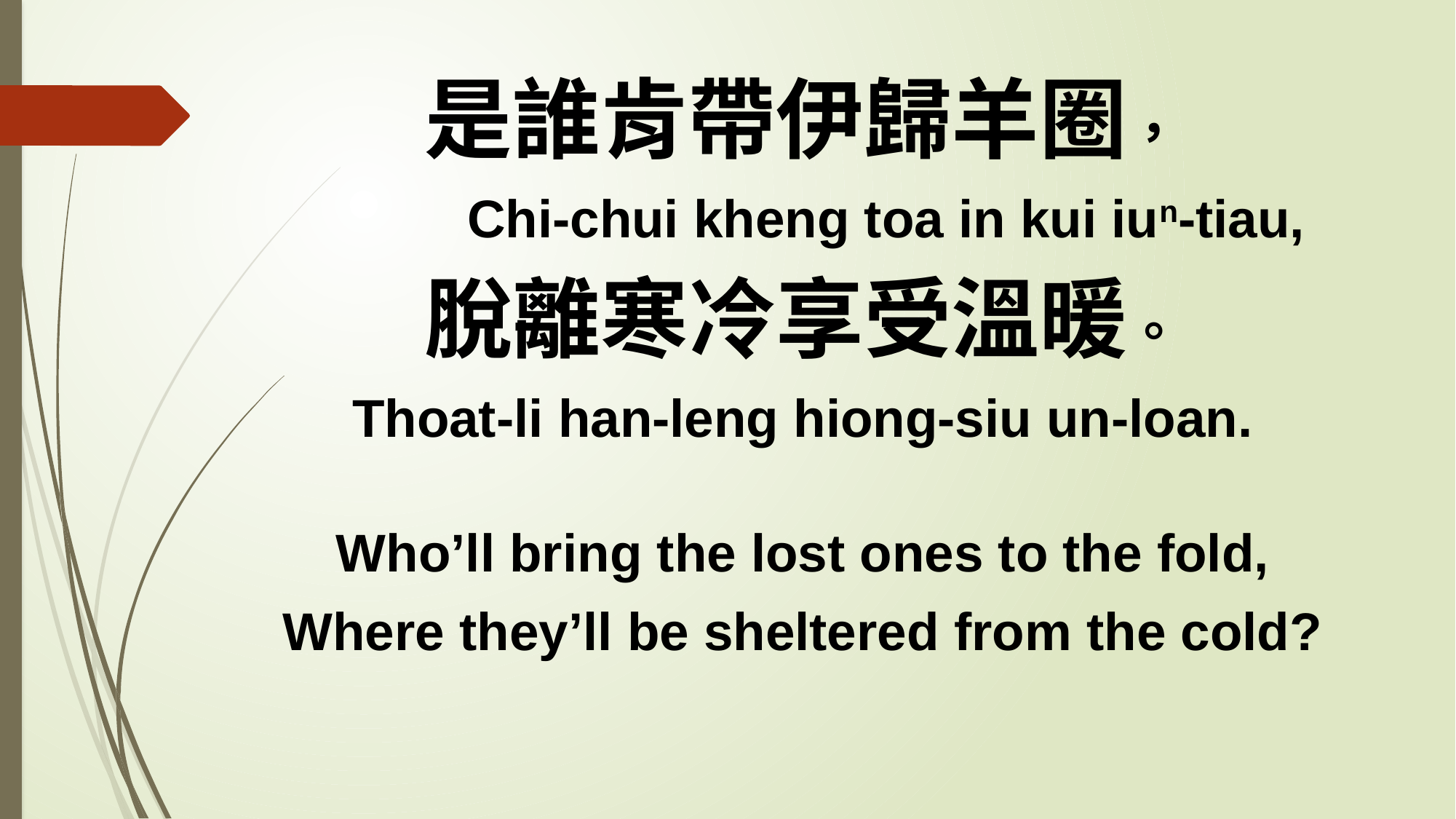

是誰肯帶伊歸羊圈，
                Chi-chui kheng toa in kui iun-tiau,
脫離寒冷享受溫暖。
Thoat-li han-leng hiong-siu un-loan.

Who’ll bring the lost ones to the fold,
Where they’ll be sheltered from the cold?